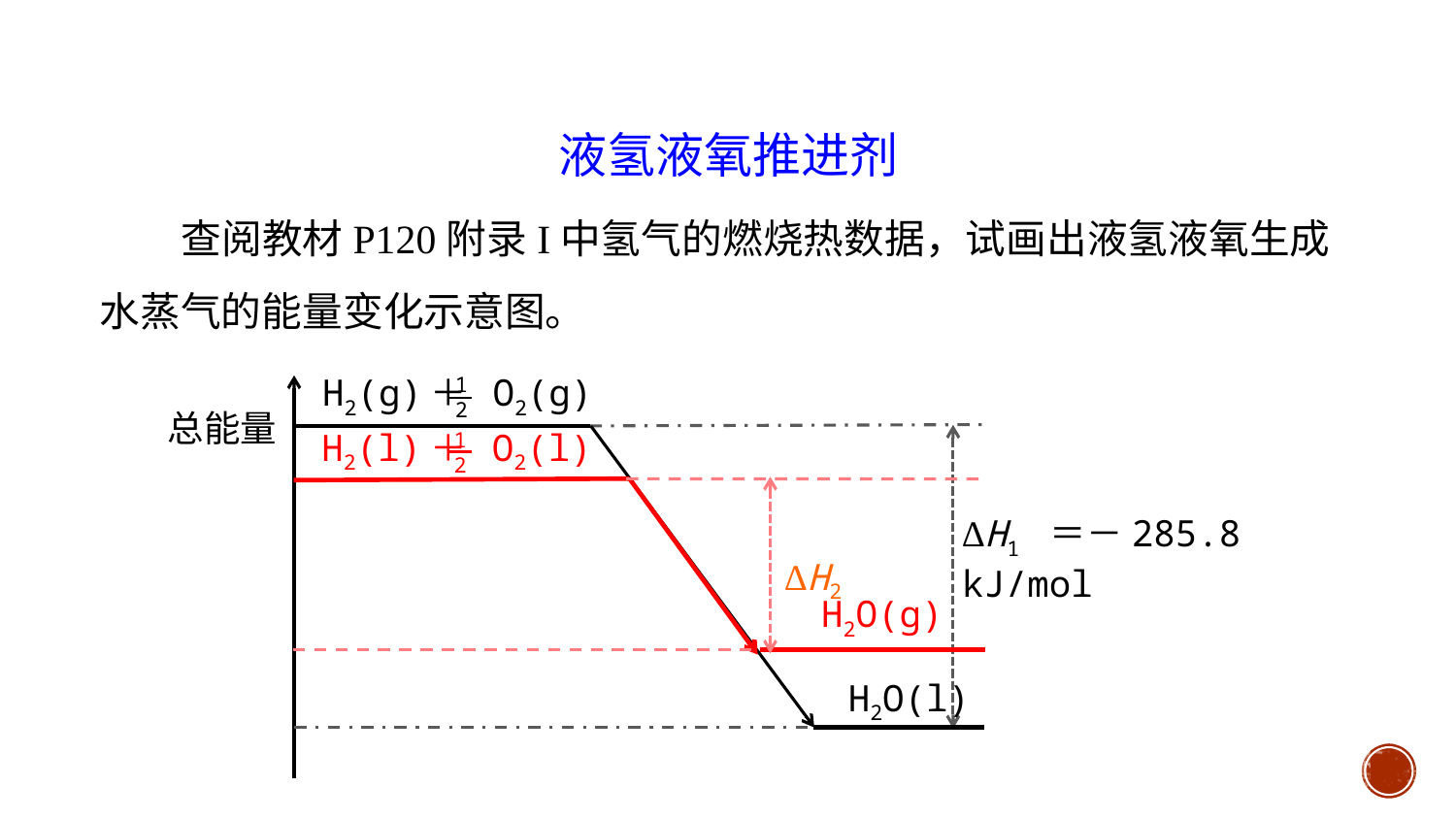

液氢液氧推进剂
        查阅教材P120附录I中氢气的燃烧热数据，试画出液氢液氧生成水蒸气的能量变化示意图。
1
2
H2(g)＋  O2(g)
H2O(l)
总能量
1
2
H2(l)＋  O2(l)
H2O(g)
ΔH2
ΔH1 ＝－285.8 kJ/mol